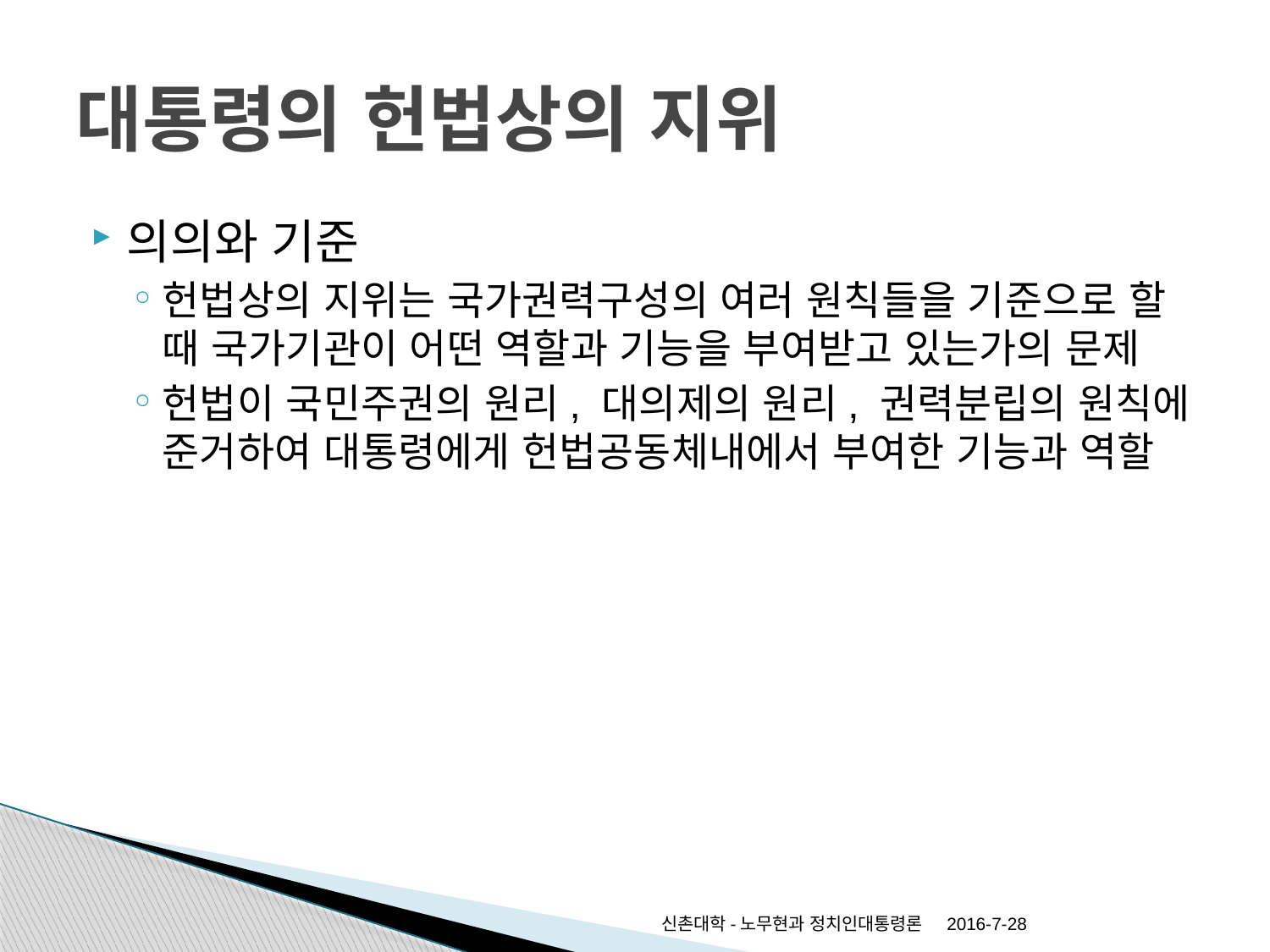

# 대통령의 헌법상의 지위
의의와 기준
헌법상의 지위는 국가권력구성의 여러 원칙들을 기준으로 할 때 국가기관이 어떤 역할과 기능을 부여받고 있는가의 문제
헌법이 국민주권의 원리, 대의제의 원리, 권력분립의 원칙에 준거하여 대통령에게 헌법공동체내에서 부여한 기능과 역할
신촌대학-노무현과 정치인대통령론
2016-7-28